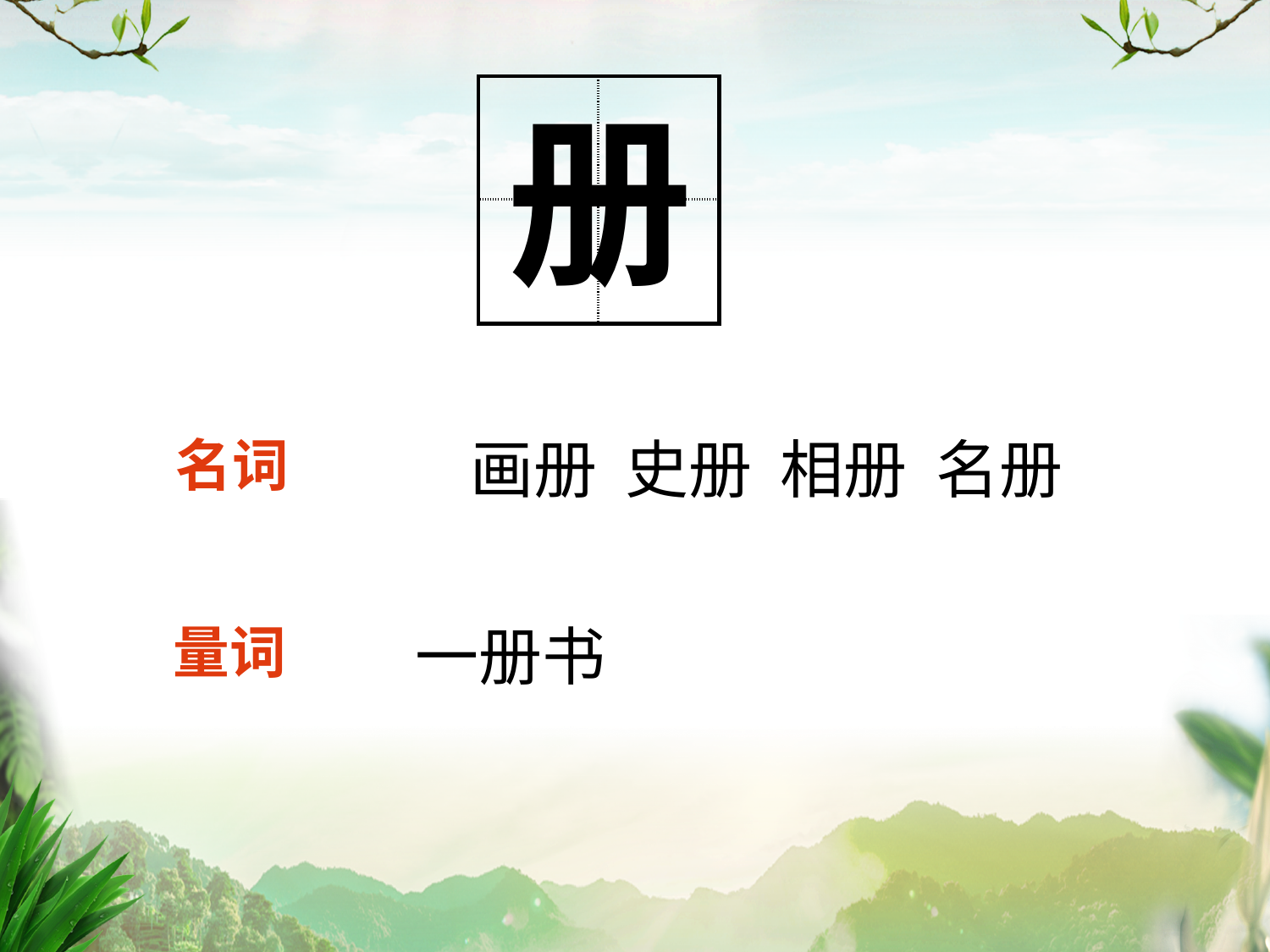

|  |  |
| --- | --- |
|  |  |
册
名词
画册  史册  相册  名册
量词
一册书